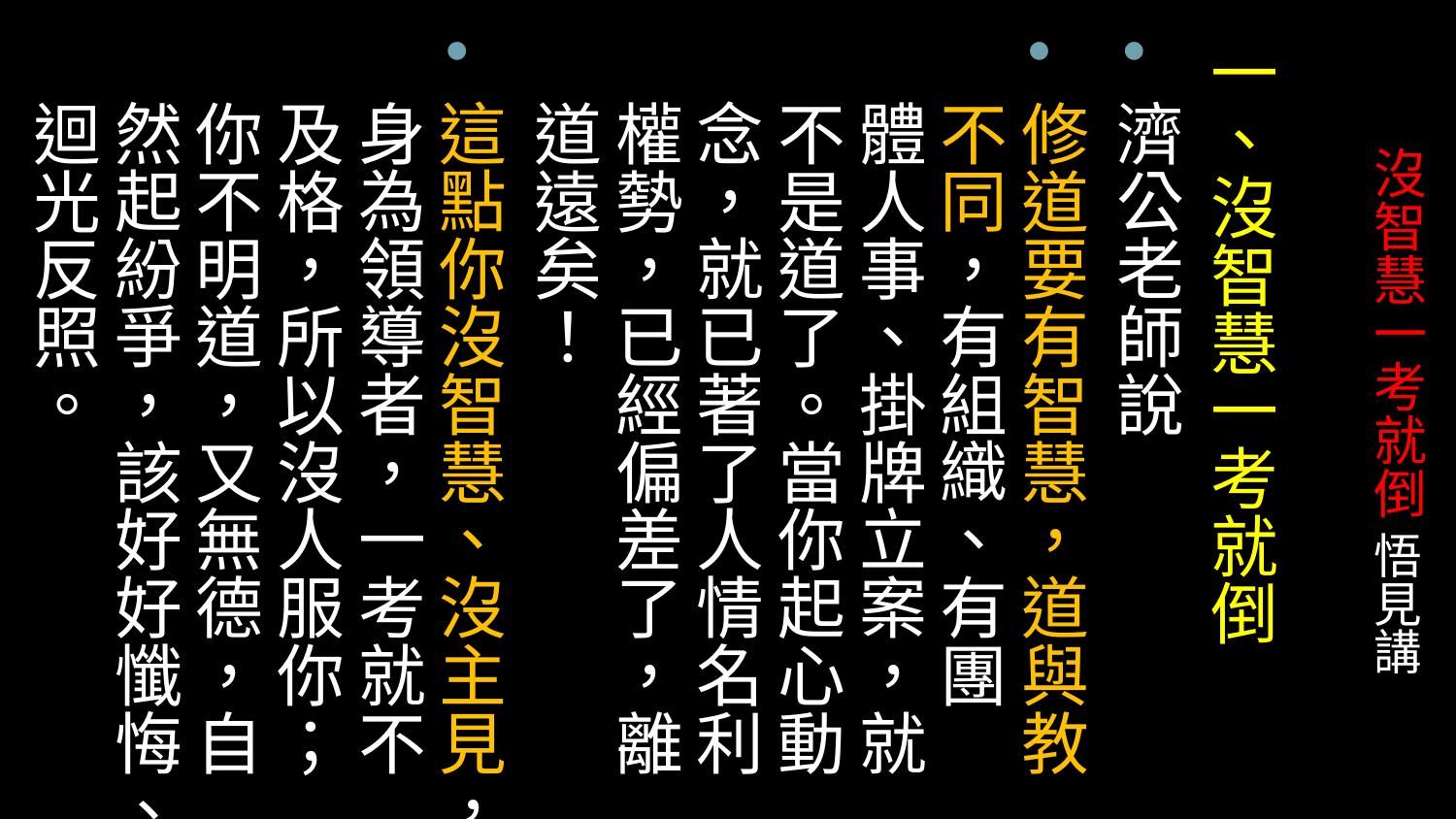

一、沒智慧一考就倒
濟公老師說
修道要有智慧，道與教不同，有組織、有團 體人事、掛牌立案，就不是道了。當你起心動念，就已著了人情名利權勢，已經偏差了，離道遠矣！
這點你沒智慧、沒主見，身為領導者，一考就不及格，所以沒人服你；你不明道，又無德，自然起紛爭，該好好懺悔、迴光反照。
# 沒智慧一考就倒 悟見講